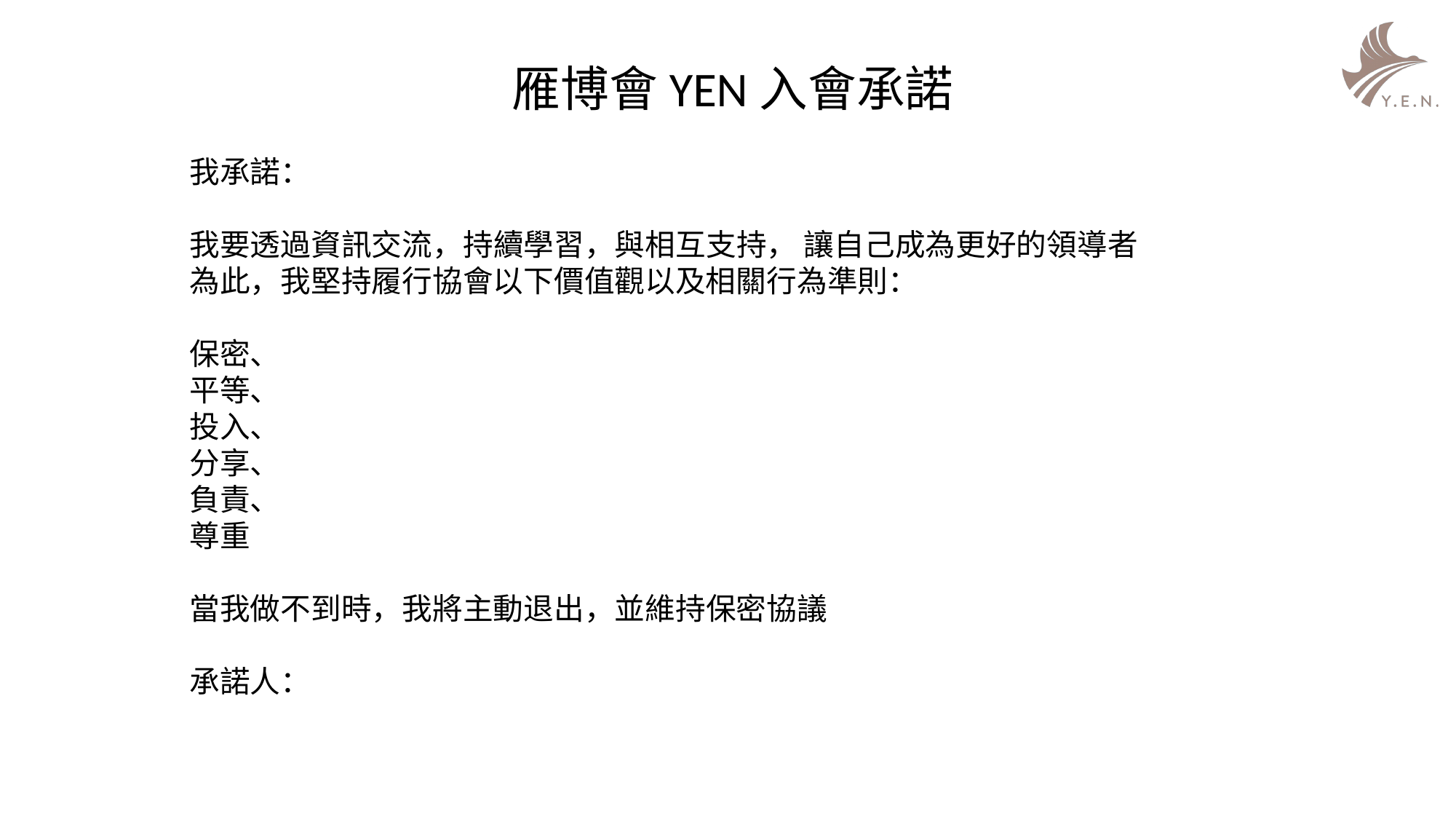

雁博會YEN入會承諾

我承諾：

我要透過資訊交流，持續學習，與相互支持， 讓自己成為更好的領導者
為此，我堅持履行協會以下價值觀以及相關行為準則：

保密、
平等、
投入、
分享、
負責、
尊重

當我做不到時，我將主動退出，並維持保密協議

承諾人：